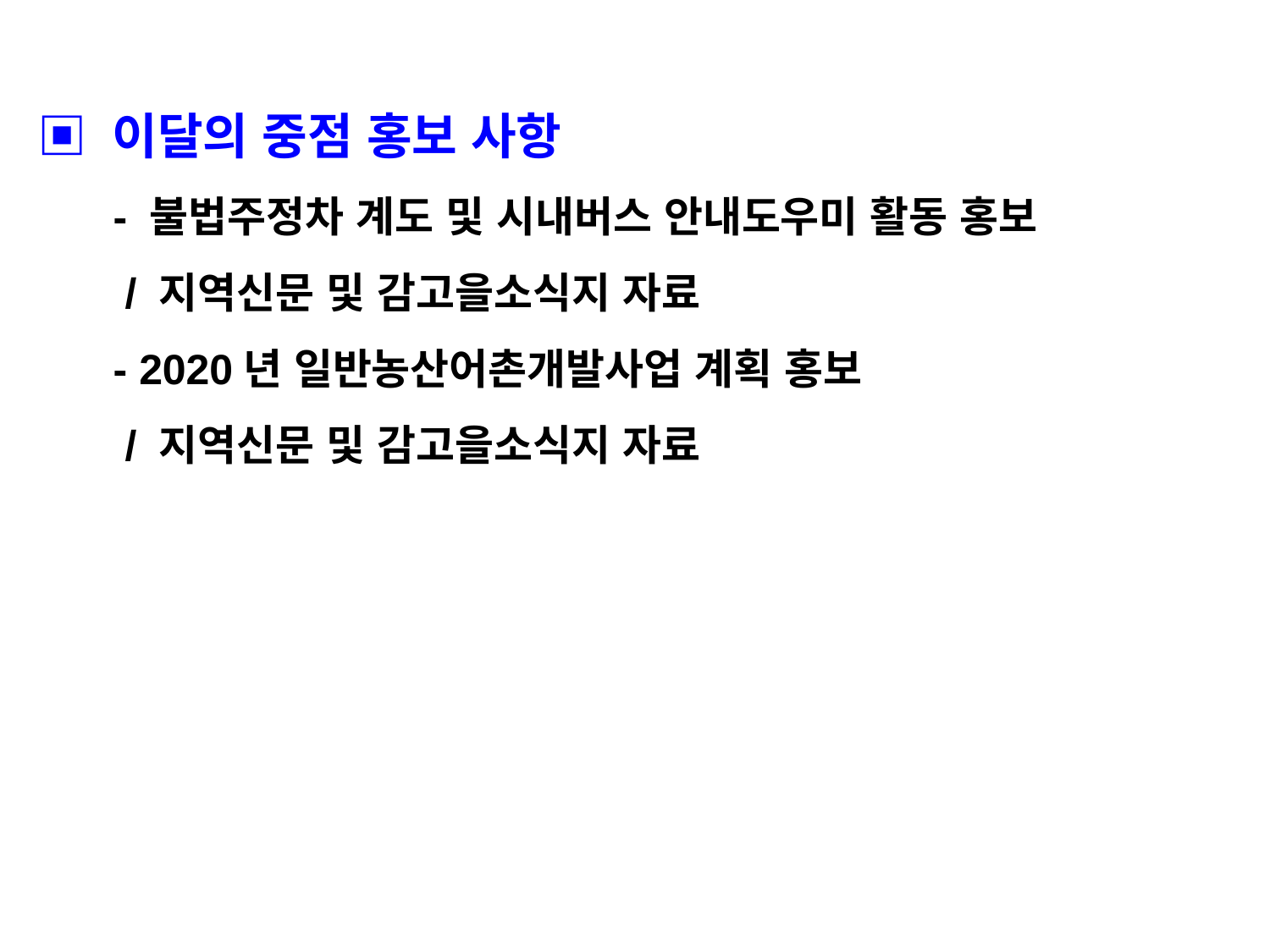

▣ 이달의 중점 홍보 사항
 - 불법주정차 계도 및 시내버스 안내도우미 활동 홍보
  / 지역신문 및 감고을소식지 자료
 - 2020년 일반농산어촌개발사업 계획 홍보
  / 지역신문 및 감고을소식지 자료